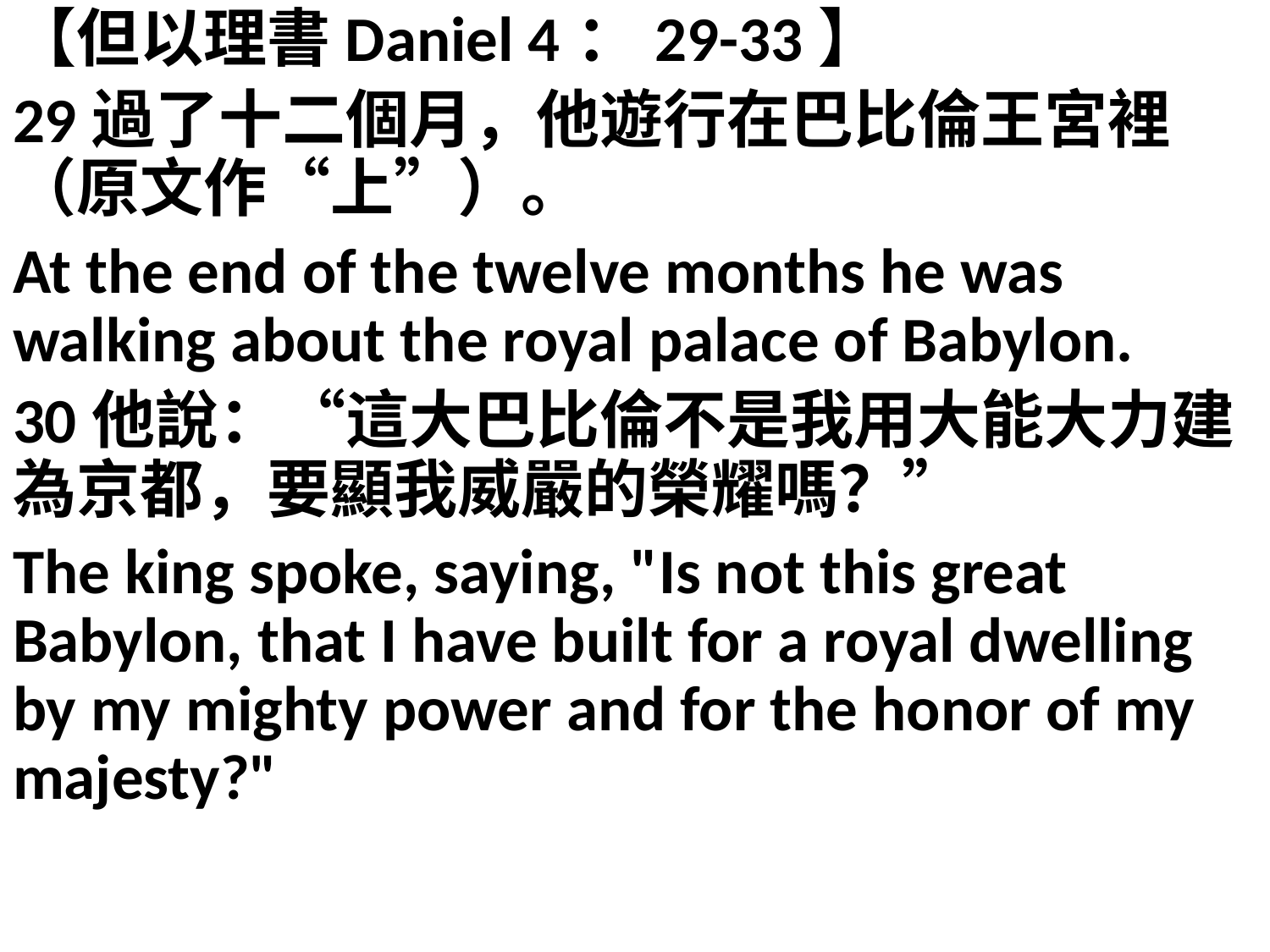

【但以理書Daniel 4：29-33】
29過了十二個月，他遊行在巴比倫王宮裡（原文作“上”）。
At the end of the twelve months he was walking about the royal palace of Babylon.
30他說：“這大巴比倫不是我用大能大力建為京都，要顯我威嚴的榮耀嗎？”
The king spoke, saying, "Is not this great Babylon, that I have built for a royal dwelling by my mighty power and for the honor of my majesty?"